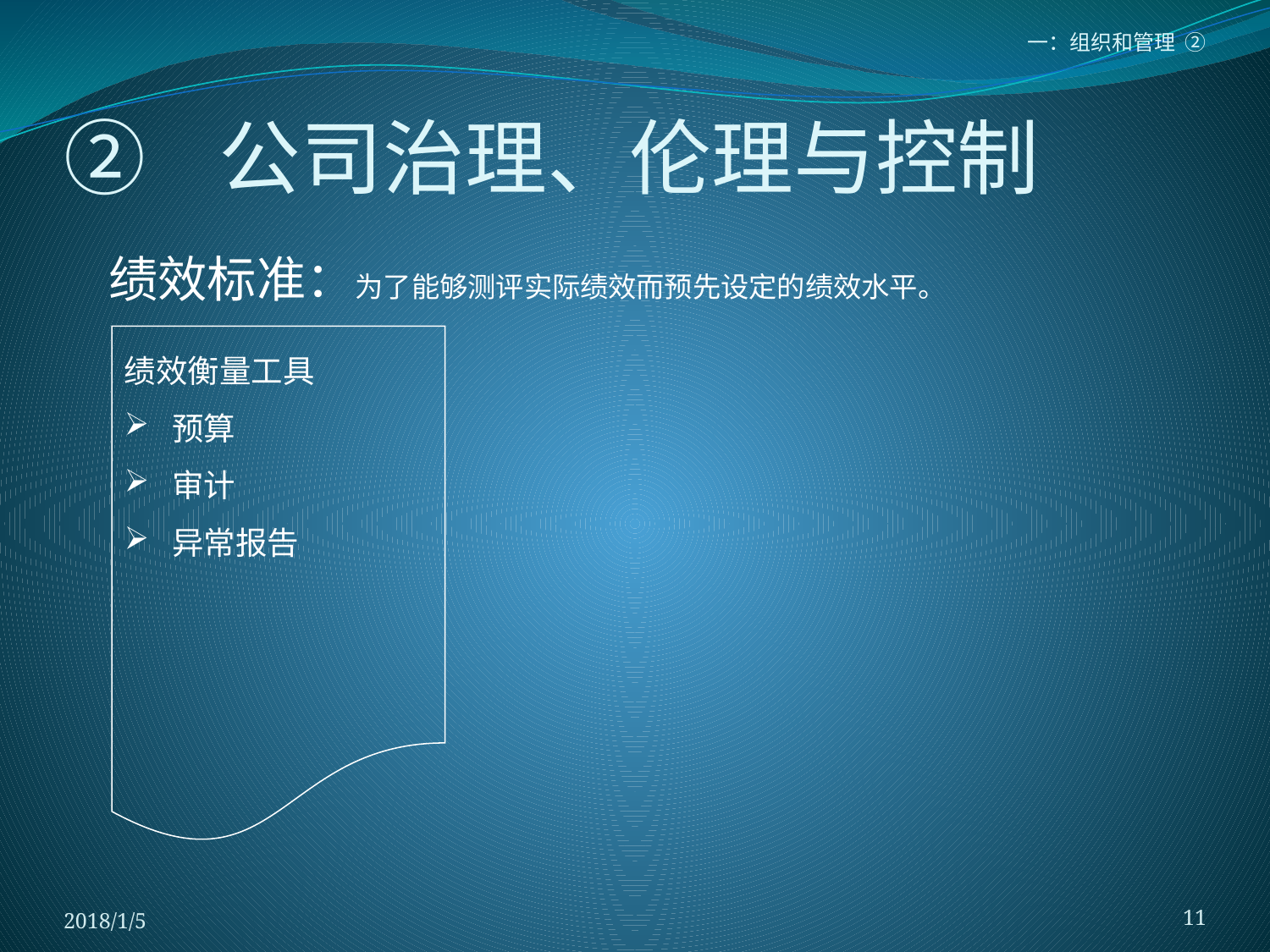

一：组织和管理  ②
# ②   公司治理、伦理与控制
绩效标准：为了能够测评实际绩效而预先设定的绩效水平。
绩效衡量工具
预算
审计
异常报告
2018/1/5
11